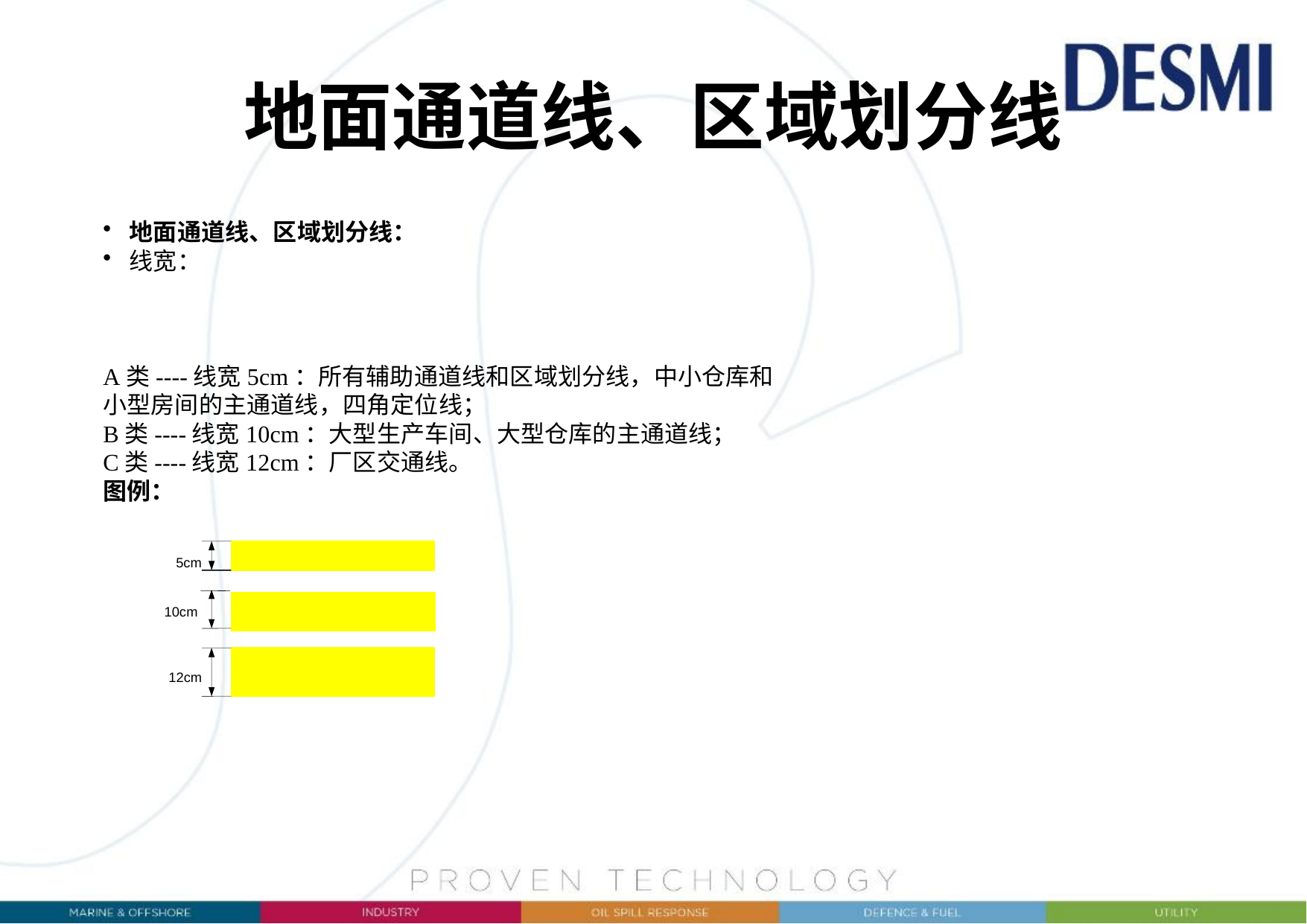

# 地面通道线、区域划分线
地面通道线、区域划分线：
线宽：
A类----线宽5cm：所有辅助通道线和区域划分线，中小仓库和小型房间的主通道线，四角定位线；
B类----线宽10cm：大型生产车间、大型仓库的主通道线；
C类----线宽12cm：厂区交通线。
图例：

5cm

10cm

12cm